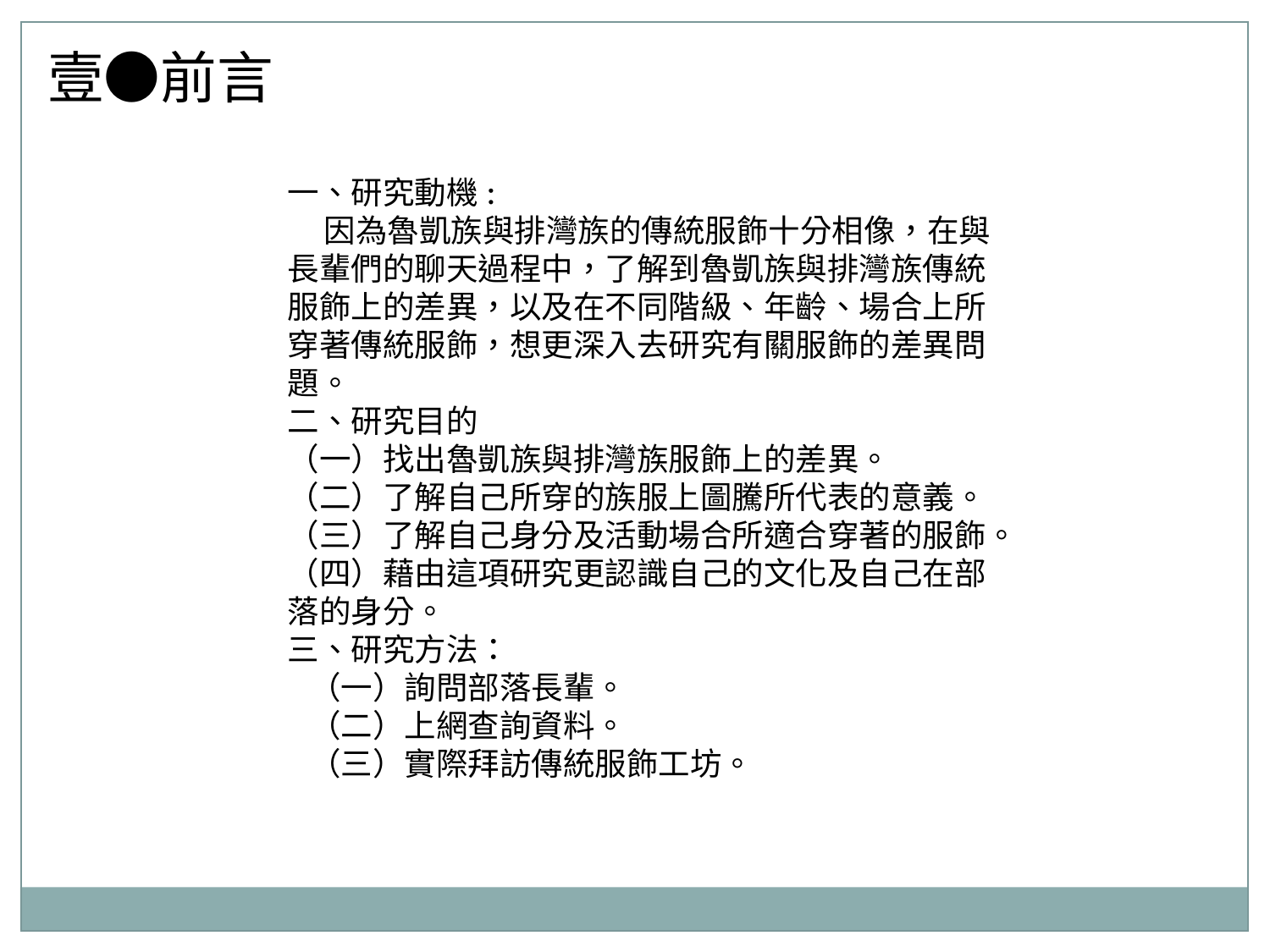

壹●前言
一、研究動機:
    因為魯凱族與排灣族的傳統服飾十分相像，在與長輩們的聊天過程中，了解到魯凱族與排灣族傳統服飾上的差異，以及在不同階級、年齡、場合上所穿著傳統服飾，想更深入去研究有關服飾的差異問題。
二、研究目的
（一）找出魯凱族與排灣族服飾上的差異。
（二）了解自己所穿的族服上圖騰所代表的意義。
（三）了解自己身分及活動場合所適合穿著的服飾。
（四）藉由這項研究更認識自己的文化及自己在部落的身分。
三、研究方法：
  （一）詢問部落長輩。
  （二）上網查詢資料。
  （三）實際拜訪傳統服飾工坊。